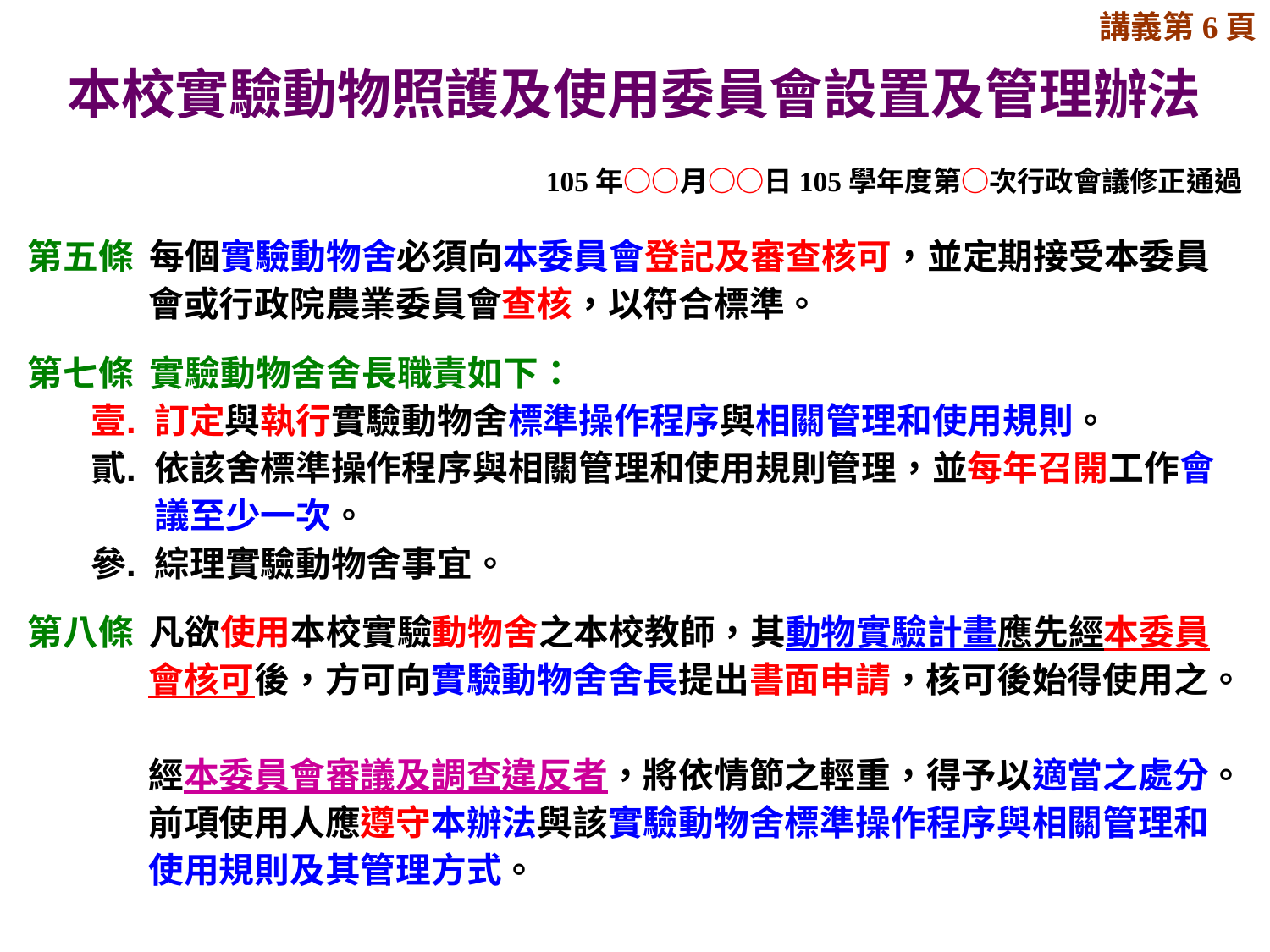

講義第6頁
# 本校實驗動物照護及使用委員會設置及管理辦法
105年○○月○○日105學年度第○次行政會議修正通過
第五條  每個實驗動物舍必須向本委員會登記及審查核可，並定期接受本委員
              會或行政院農業委員會查核，以符合標準。
第七條  實驗動物舍舍長職責如下：
訂定與執行實驗動物舍標準操作程序與相關管理和使用規則。
依該舍標準操作程序與相關管理和使用規則管理，並每年召開工作會議至少一次。
綜理實驗動物舍事宜。
第八條  凡欲使用本校實驗動物舍之本校教師，其動物實驗計畫應先經本委員
              會核可後，方可向實驗動物舍舍長提出書面申請，核可後始得使用之。
              經本委員會審議及調查違反者，將依情節之輕重，得予以適當之處分。
              前項使用人應遵守本辦法與該實驗動物舍標準操作程序與相關管理和
              使用規則及其管理方式。